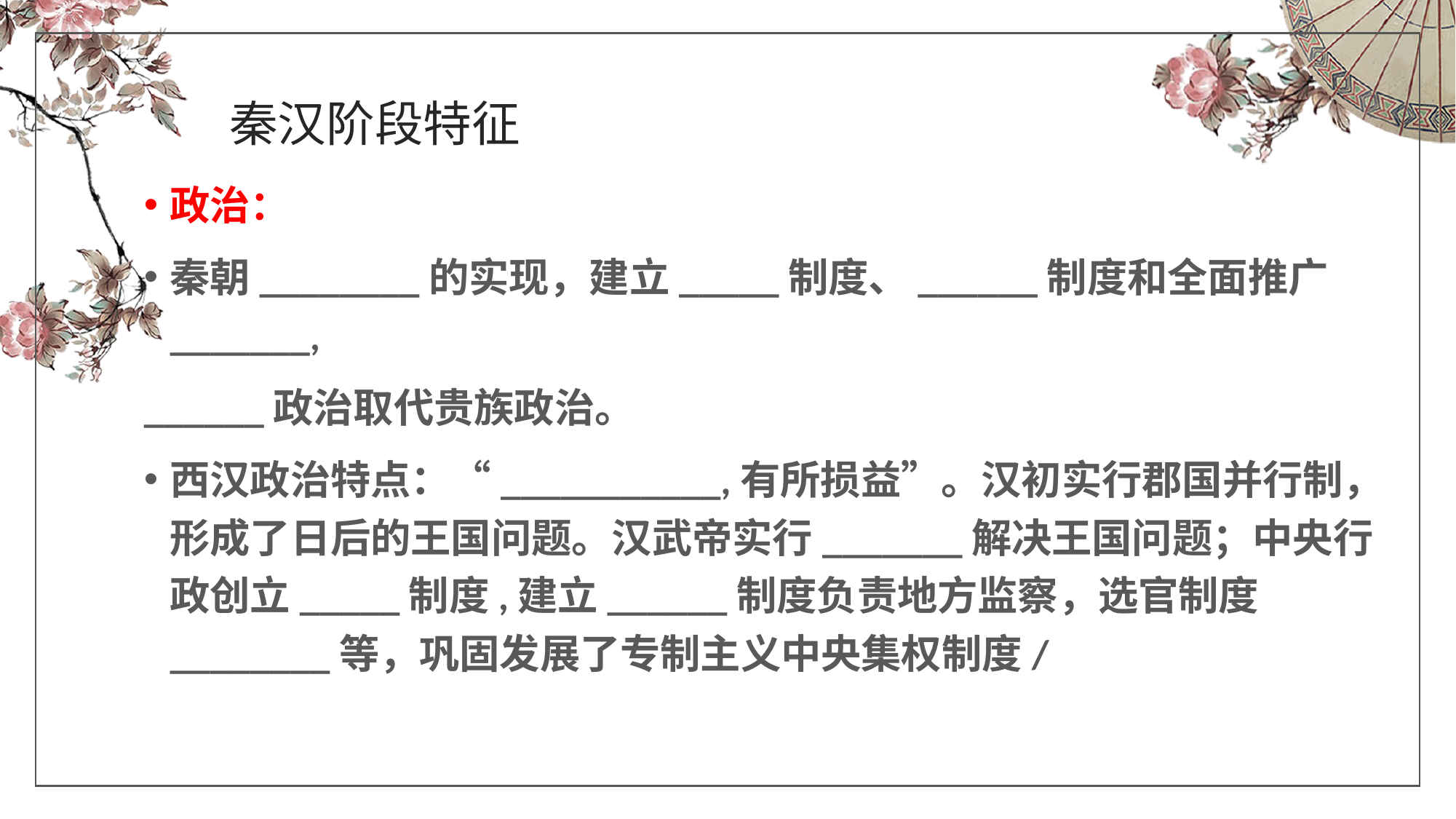

秦汉阶段特征
政治：
秦朝________的实现，建立_____制度、______制度和全面推广_______,
______政治取代贵族政治。
西汉政治特点：“___________,有所损益”。汉初实行郡国并行制，形成了日后的王国问题。汉武帝实行_______解决王国问题；中央行政创立_____制度,建立______制度负责地方监察，选官制度________等，巩固发展了专制主义中央集权制度/